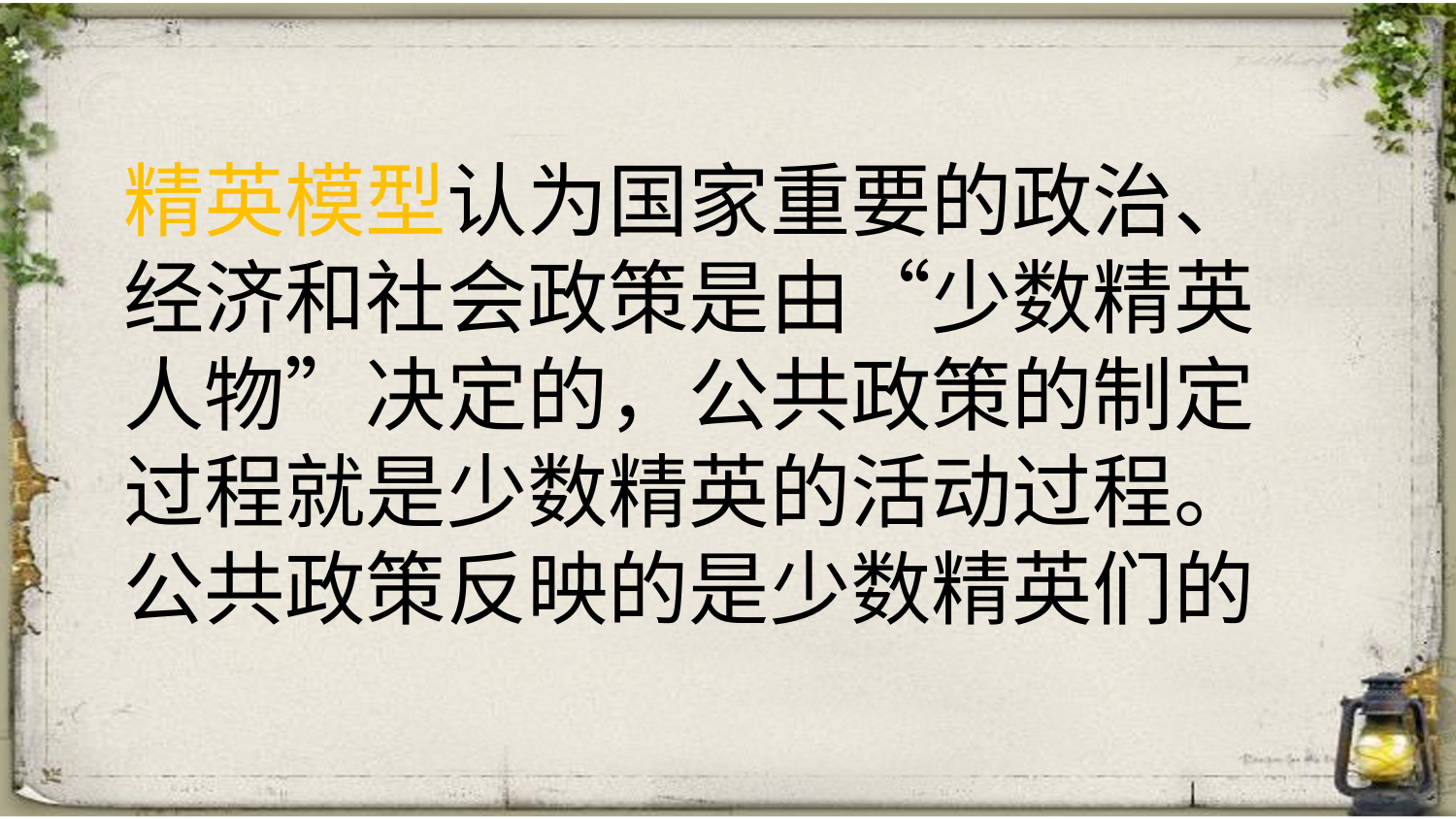

精英模型认为国家重要的政治、经济和社会政策是由“少数精英人物”决定的，公共政策的制定过程就是少数精英的活动过程。公共政策反映的是少数精英们的